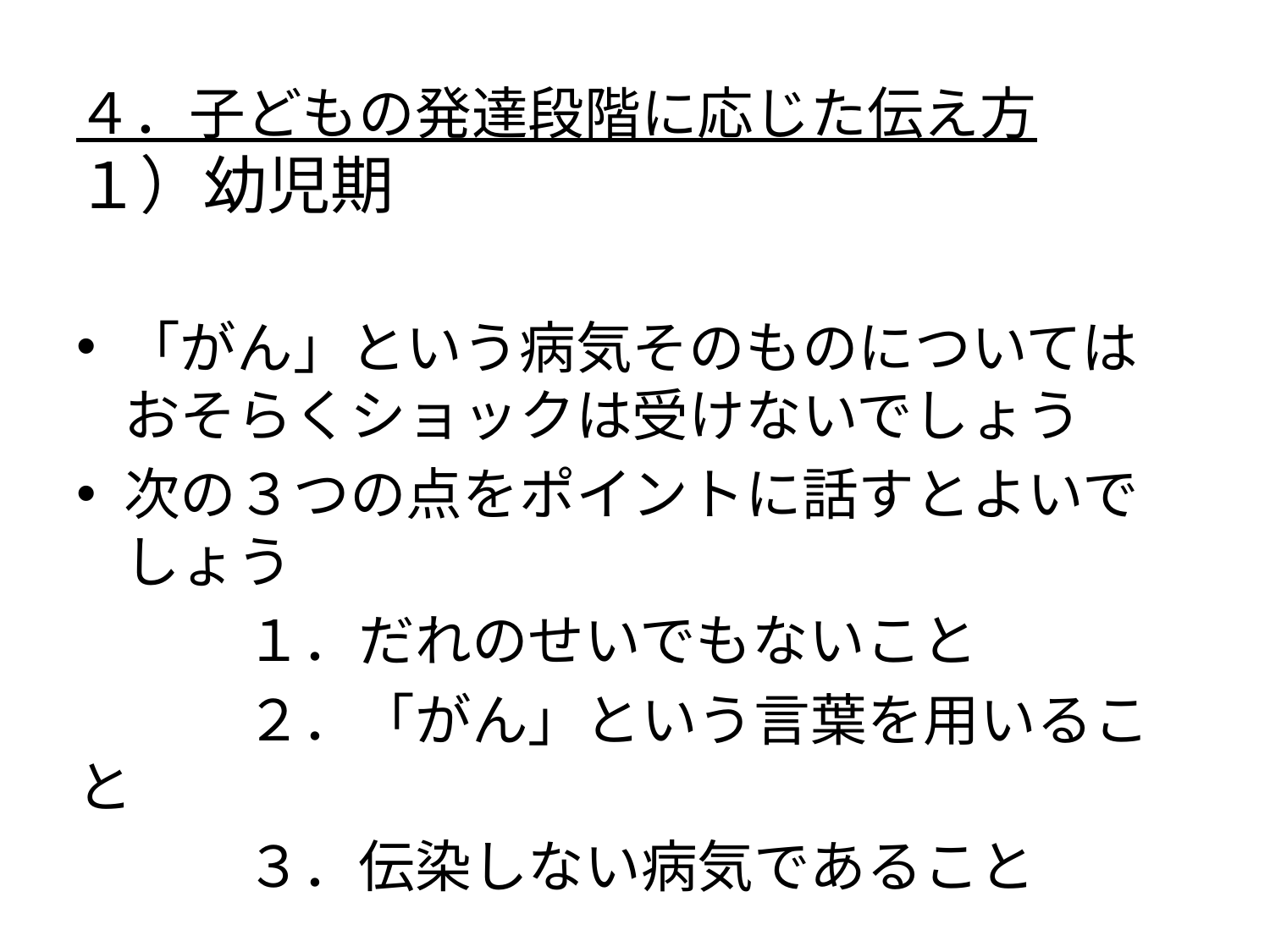

# ４．子どもの発達段階に応じた伝え方 １）幼児期
「がん」という病気そのものについてはおそらくショックは受けないでしょう
次の３つの点をポイントに話すとよいでしょう
　　　１．だれのせいでもないこと
　　　２．「がん」という言葉を用いること
　　　３．伝染しない病気であること